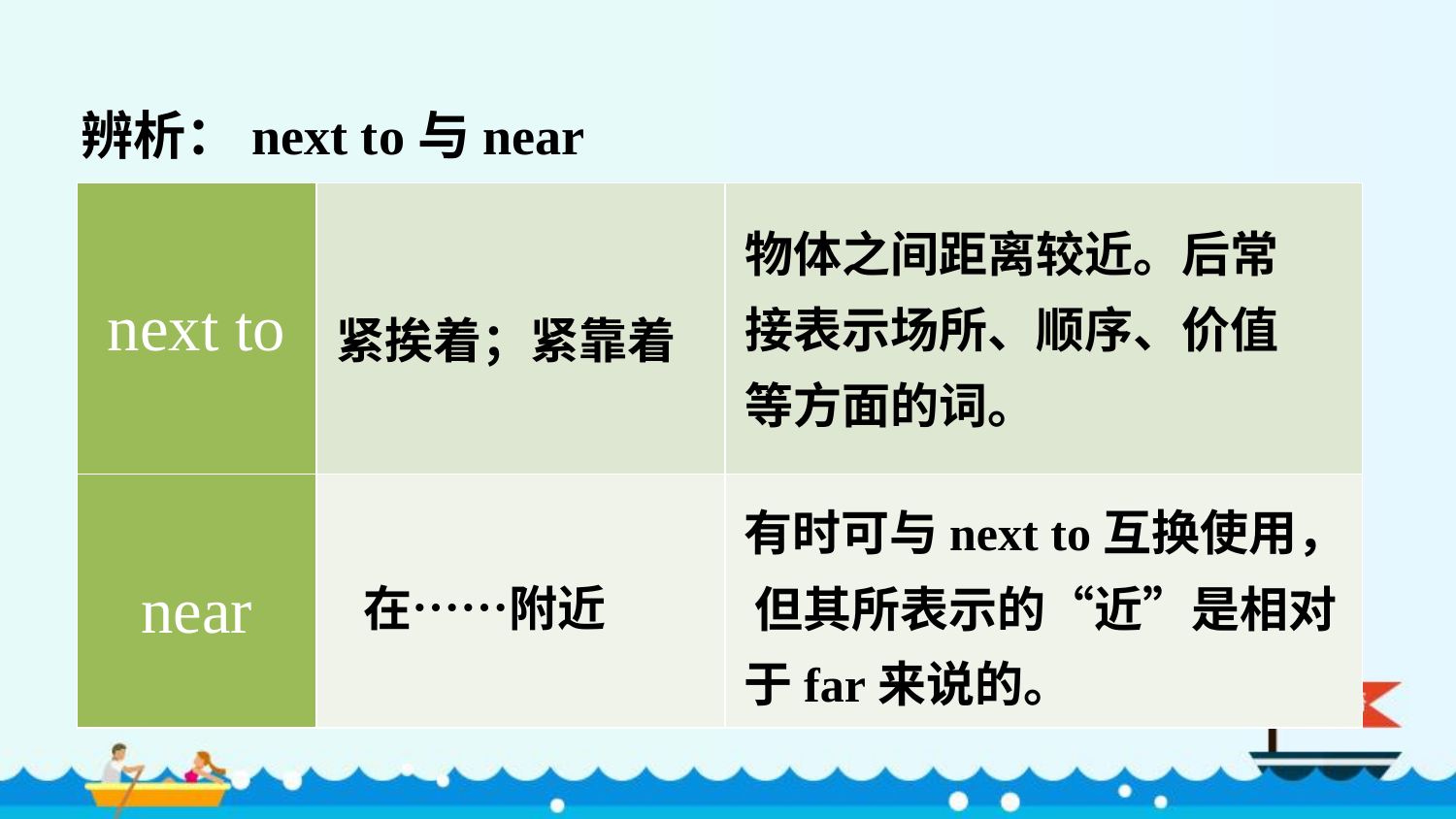

辨析：next to与near
| next to |  |  |
| --- | --- | --- |
| near |  |  |
物体之间距离较近。后常接表示场所、顺序、价值等方面的词。
紧挨着；紧靠着
有时可与next to互换使用， 但其所表示的“近”是相对于far来说的。
在……附近